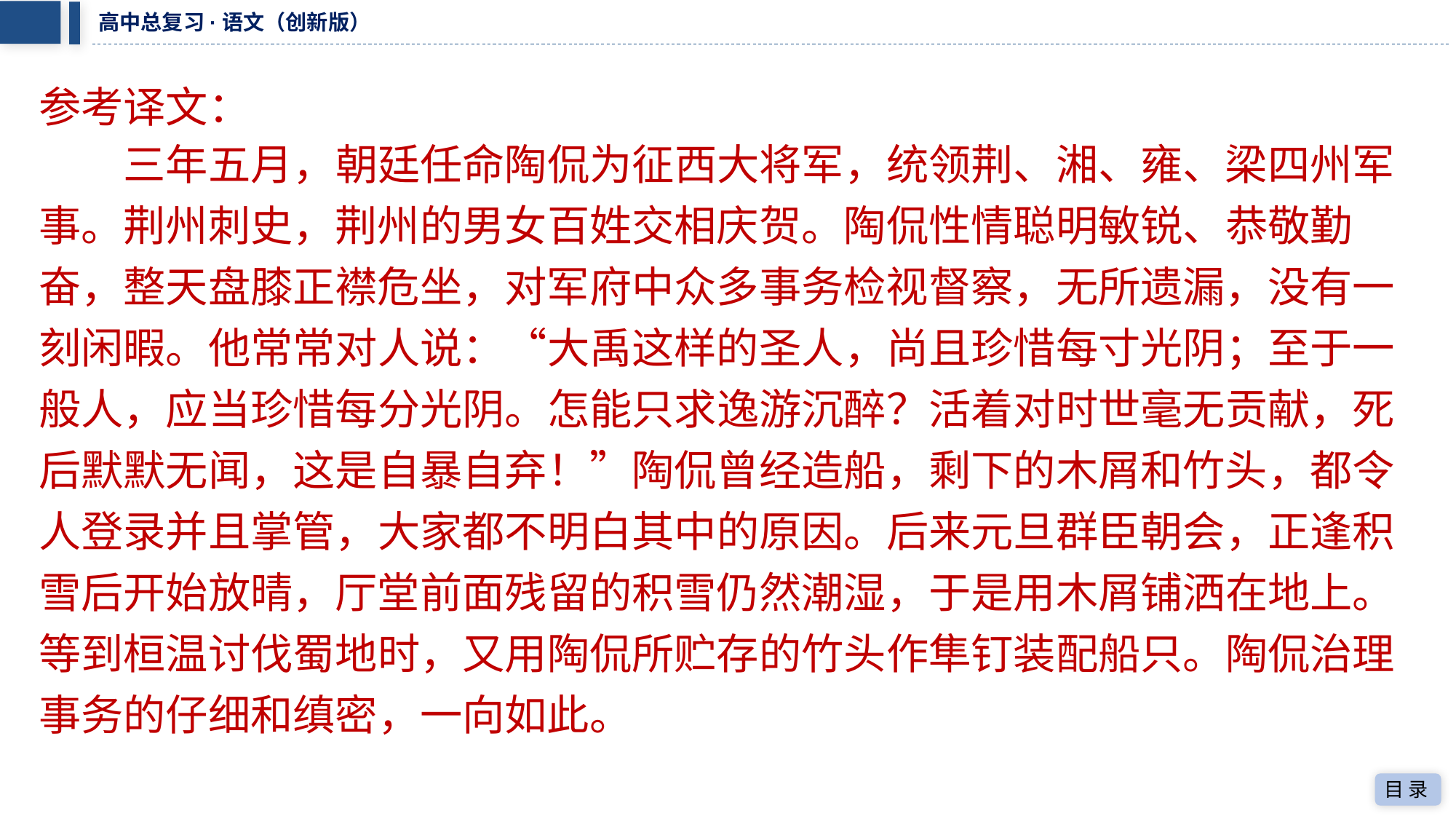

参考译文：
三年五月，朝廷任命陶侃为征西大将军，统领荆、湘、雍、梁四州军
事。荆州刺史，荆州的男女百姓交相庆贺。陶侃性情聪明敏锐、恭敬勤
奋，整天盘膝正襟危坐，对军府中众多事务检视督察，无所遗漏，没有一
刻闲暇。他常常对人说：“大禹这样的圣人，尚且珍惜每寸光阴；至于一
般人，应当珍惜每分光阴。怎能只求逸游沉醉？活着对时世毫无贡献，死
后默默无闻，这是自暴自弃！”陶侃曾经造船，剩下的木屑和竹头，都令
人登录并且掌管，大家都不明白其中的原因。后来元旦群臣朝会，正逢积
雪后开始放晴，厅堂前面残留的积雪仍然潮湿，于是用木屑铺洒在地上。
等到桓温讨伐蜀地时，又用陶侃所贮存的竹头作隼钉装配船只。陶侃治理
事务的仔细和缜密，一向如此。